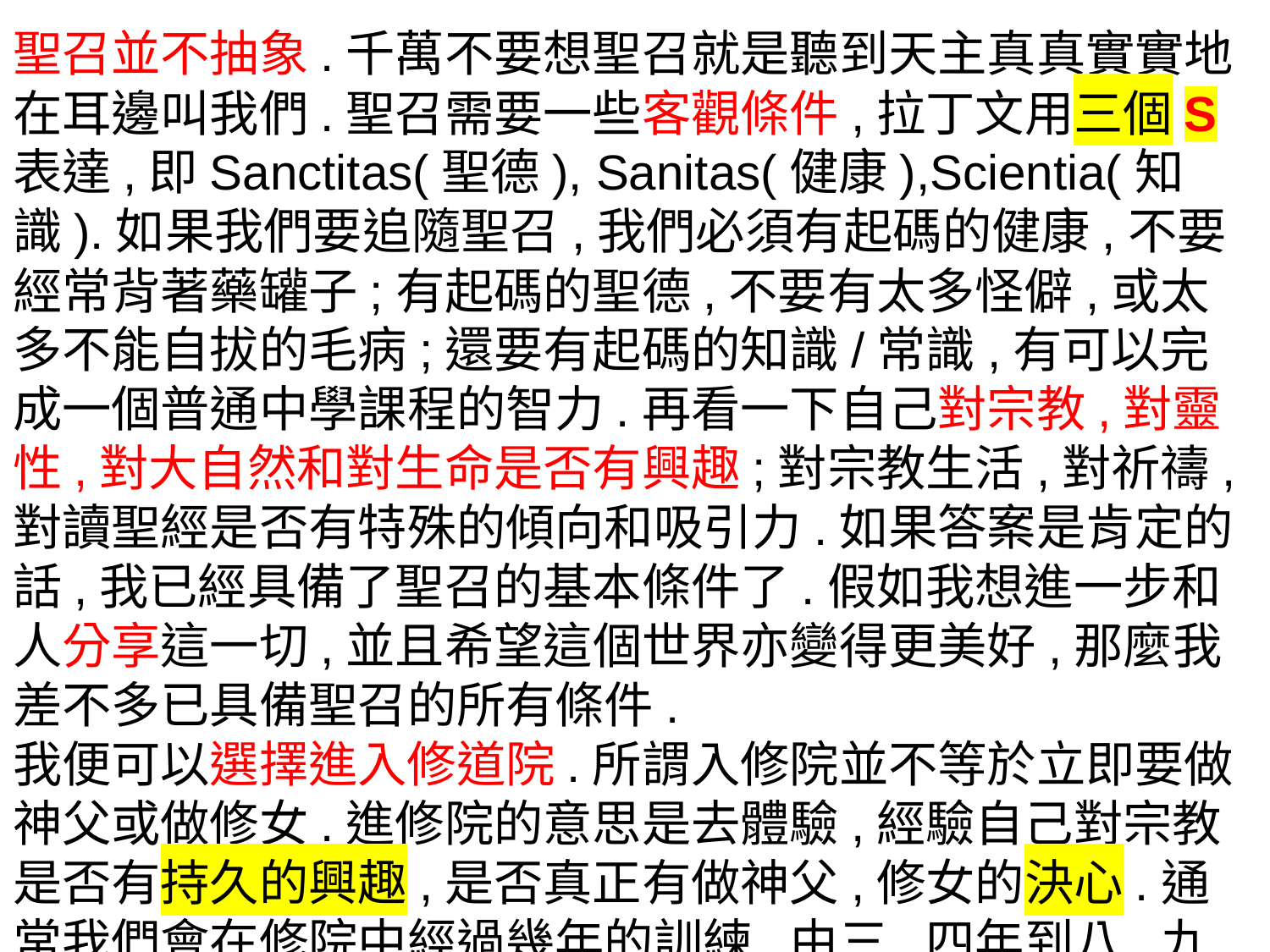

聖召並不抽象.千萬不要想聖召就是聽到天主真真實實地在耳邊叫我們.聖召需要一些客觀條件,拉丁文用三個S表達,即Sanctitas(聖德), Sanitas(健康),Scientia(知識).如果我們要追隨聖召,我們必須有起碼的健康,不要經常背著藥罐子;有起碼的聖德,不要有太多怪僻,或太多不能自拔的毛病;還要有起碼的知識/常識,有可以完成一個普通中學課程的智力.再看一下自己對宗教,對靈性,對大自然和對生命是否有興趣;對宗教生活,對祈禱,對讀聖經是否有特殊的傾向和吸引力.如果答案是肯定的話,我已經具備了聖召的基本條件了.假如我想進一步和人分享這一切,並且希望這個世界亦變得更美好,那麼我差不多已具備聖召的所有條件.
我便可以選擇進入修道院.所謂入修院並不等於立即要做神父或做修女.進修院的意思是去體驗,經驗自己對宗教是否有持久的興趣,是否真正有做神父,修女的決心.通常我們會在修院中經過幾年的訓練,由三,四年到八,九年不等,去看